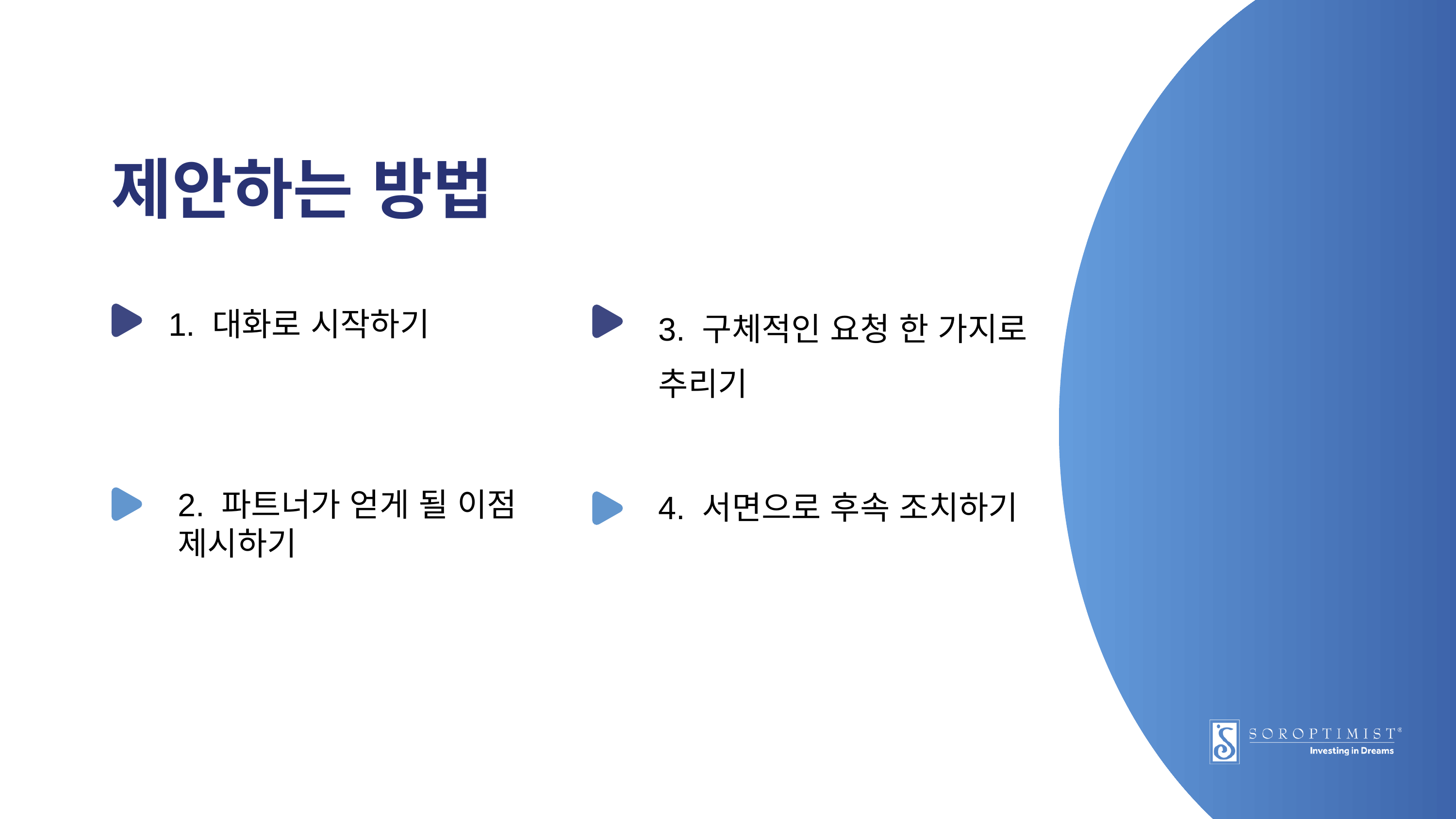

제안하는 방법
1. 대화로 시작하기
3. 구체적인 요청 한 가지로 추리기

4. 서면으로 후속 조치하기

2. 파트너가 얻게 될 이점 제시하기